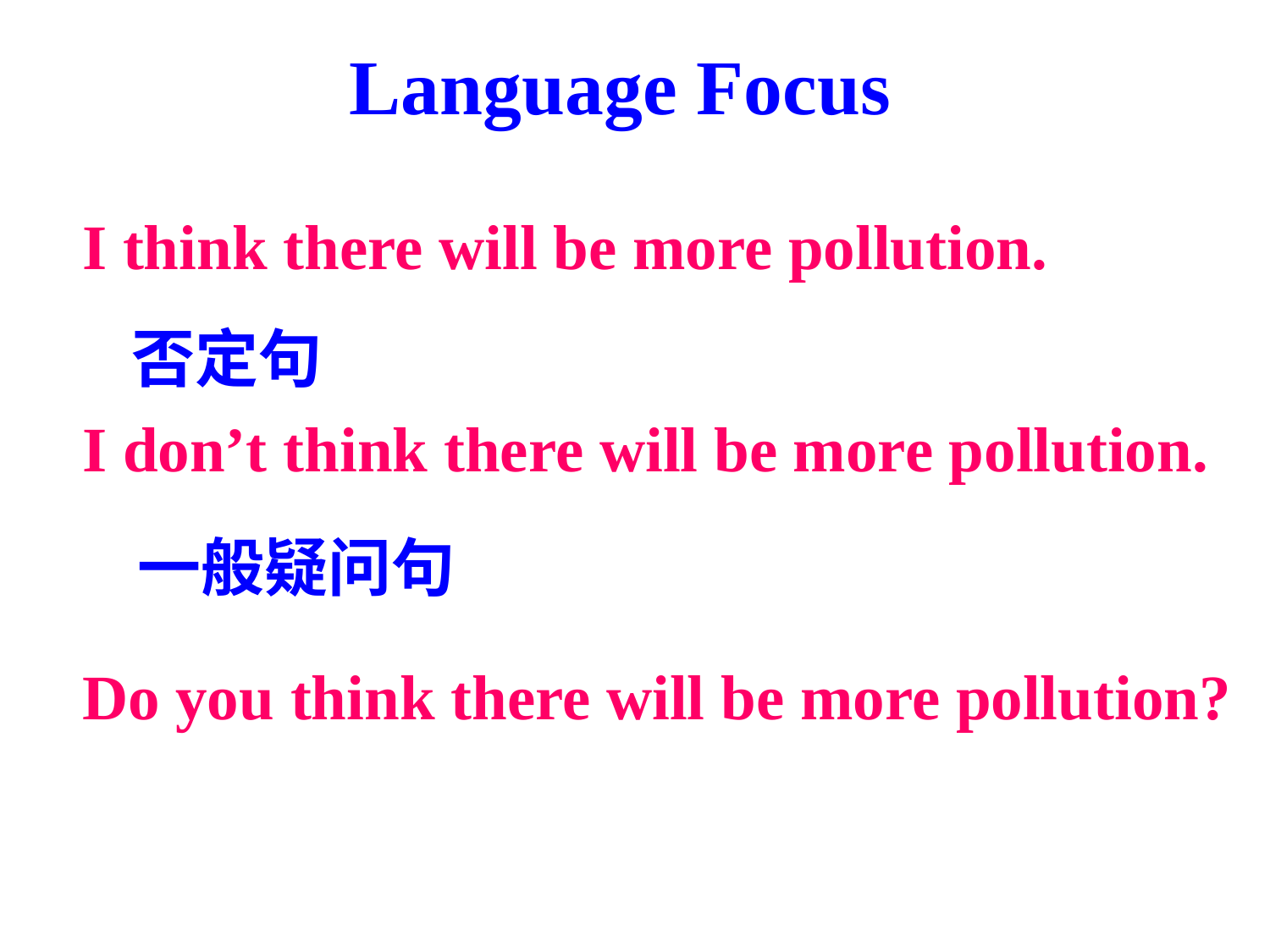

Language Focus
I think there will be more pollution.

否定句
I don’t think there will be more pollution.
一般疑问句
Do you think there will be more pollution?